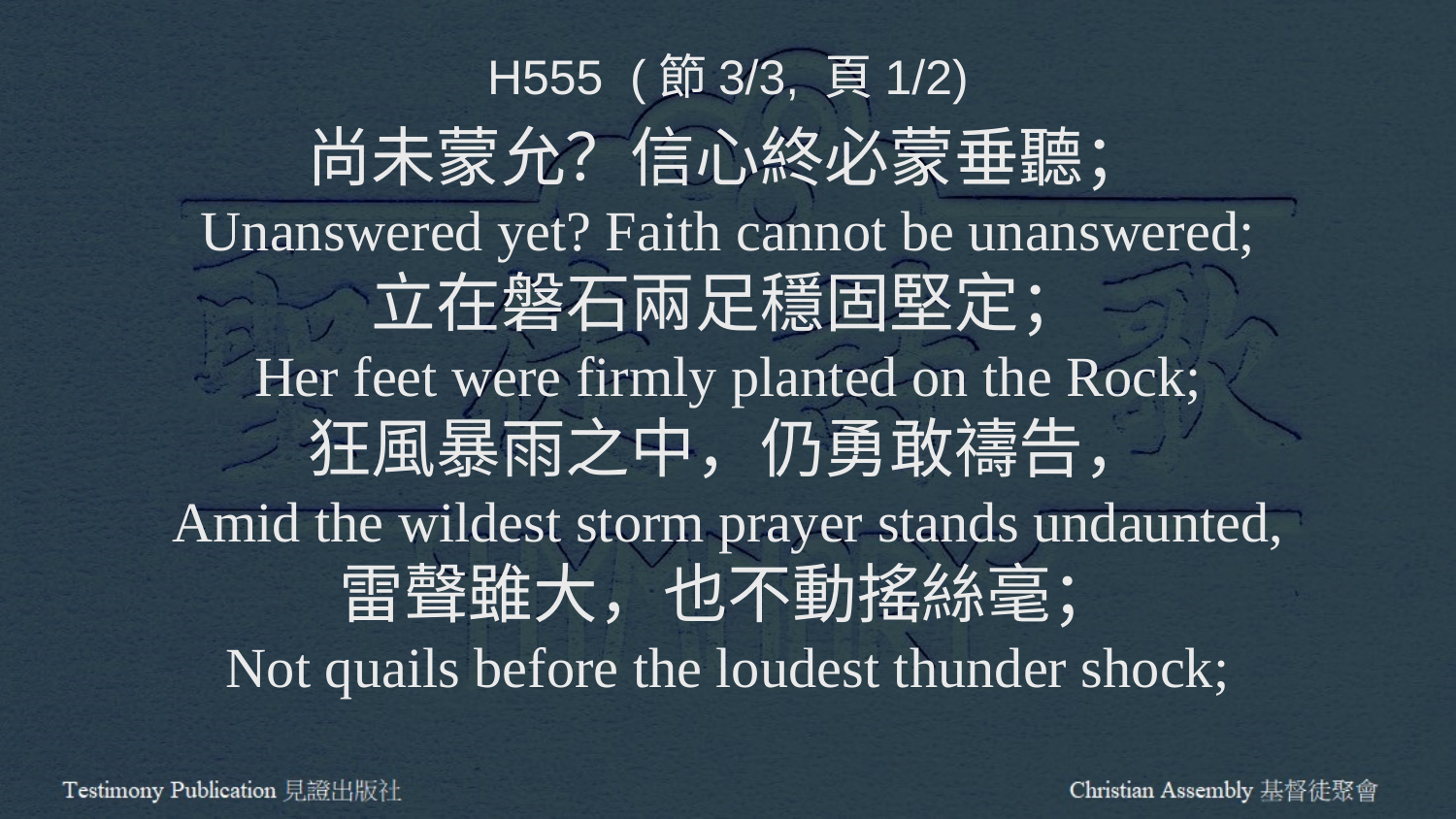

H555  (節3/3, 頁1/2)
尚未蒙允？信心終必蒙垂聽；
Unanswered yet? Faith cannot be unanswered;
立在磐石兩足穩固堅定；
Her feet were firmly planted on the Rock;
狂風暴雨之中，仍勇敢禱告，
Amid the wildest storm prayer stands undaunted,
雷聲雖大，也不動搖絲毫；
Not quails before the loudest thunder shock;